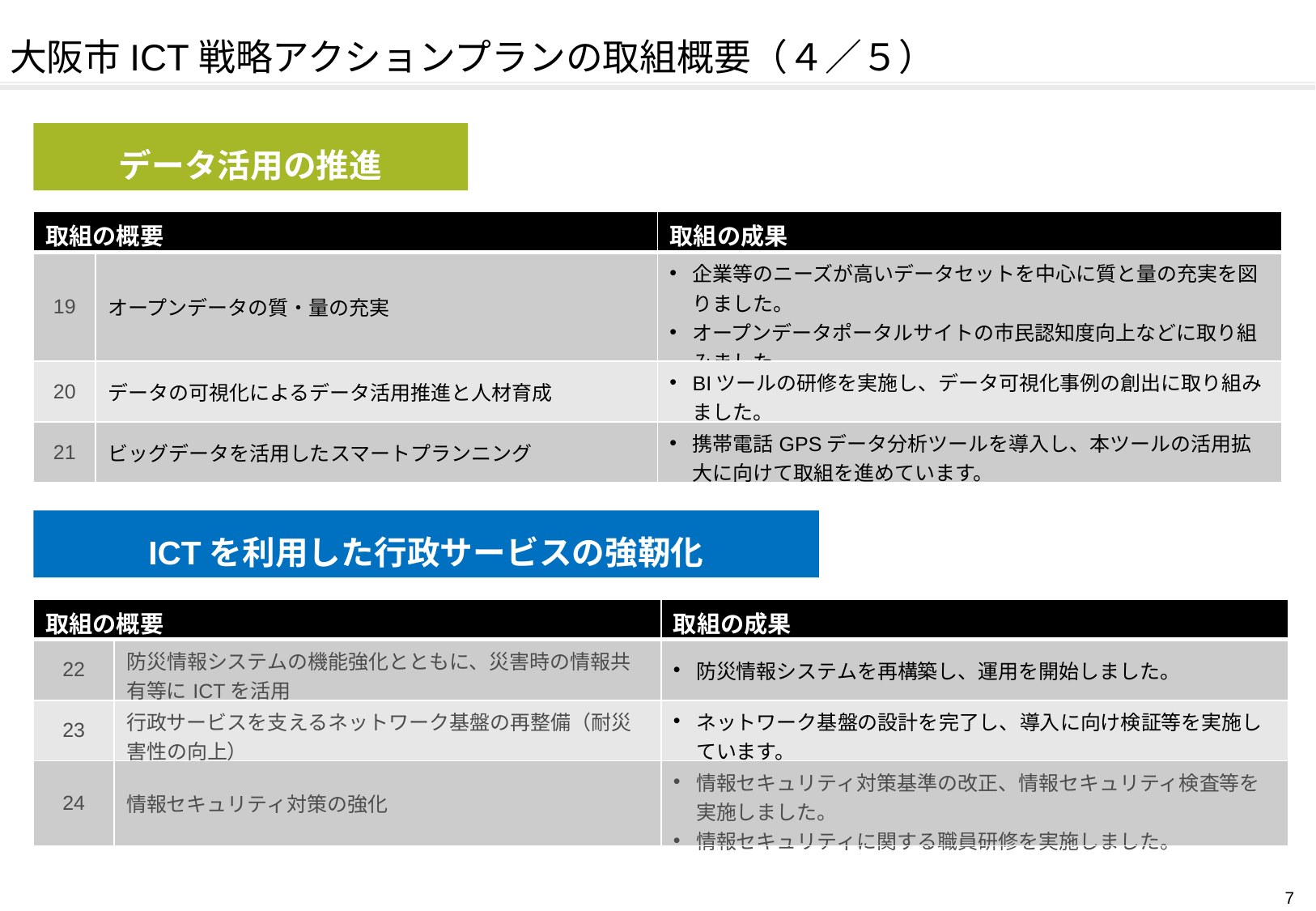

大阪市ICT戦略アクションプランの取組概要（４／５）
データ活用の推進
| 取組の概要 |  | 取組の成果 |
| --- | --- | --- |
| 19 | オープンデータの質・量の充実 | 企業等のニーズが高いデータセットを中心に質と量の充実を図りました。 オープンデータポータルサイトの市民認知度向上などに取り組みました。 |
| 20 | データの可視化によるデータ活用推進と人材育成 | BIツールの研修を実施し、データ可視化事例の創出に取り組みました。 |
| 21 | ビッグデータを活用したスマートプランニング | 携帯電話GPSデータ分析ツールを導入し、本ツールの活用拡大に向けて取組を進めています。 |
ICTを利用した行政サービスの強靭化
| 取組の概要 |  | 取組の成果 |
| --- | --- | --- |
| 22 | 防災情報システムの機能強化とともに、災害時の情報共有等にICTを活用 | 防災情報システムを再構築し、運用を開始しました。 |
| 23 | 行政サービスを支えるネットワーク基盤の再整備（耐災害性の向上） | ネットワーク基盤の設計を完了し、導入に向け検証等を実施しています。 |
| 24 | 情報セキュリティ対策の強化 | 情報セキュリティ対策基準の改正、情報セキュリティ検査等を実施しました。 情報セキュリティに関する職員研修を実施しました。 |
7